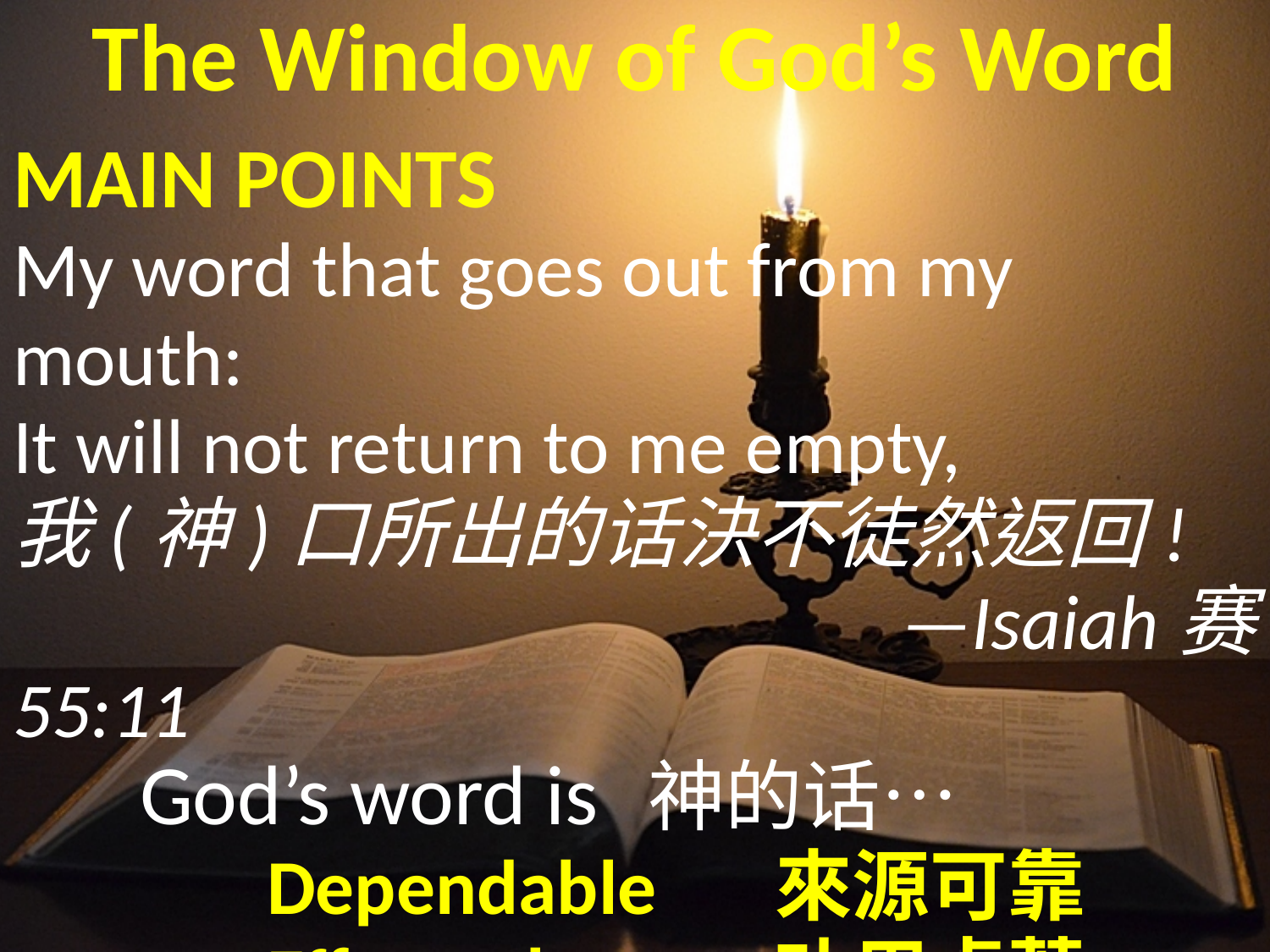

The Window of God’s Word
MAIN POINTS
My word that goes out from my mouth:
It will not return to me empty,
我(神)口所出的话決不徒然返回!							—Isaiah赛 55:11
	God’s word is 	神的话…
		Dependable	來源可靠
		Effectual		功用卓著
		Purposeful	目的明确